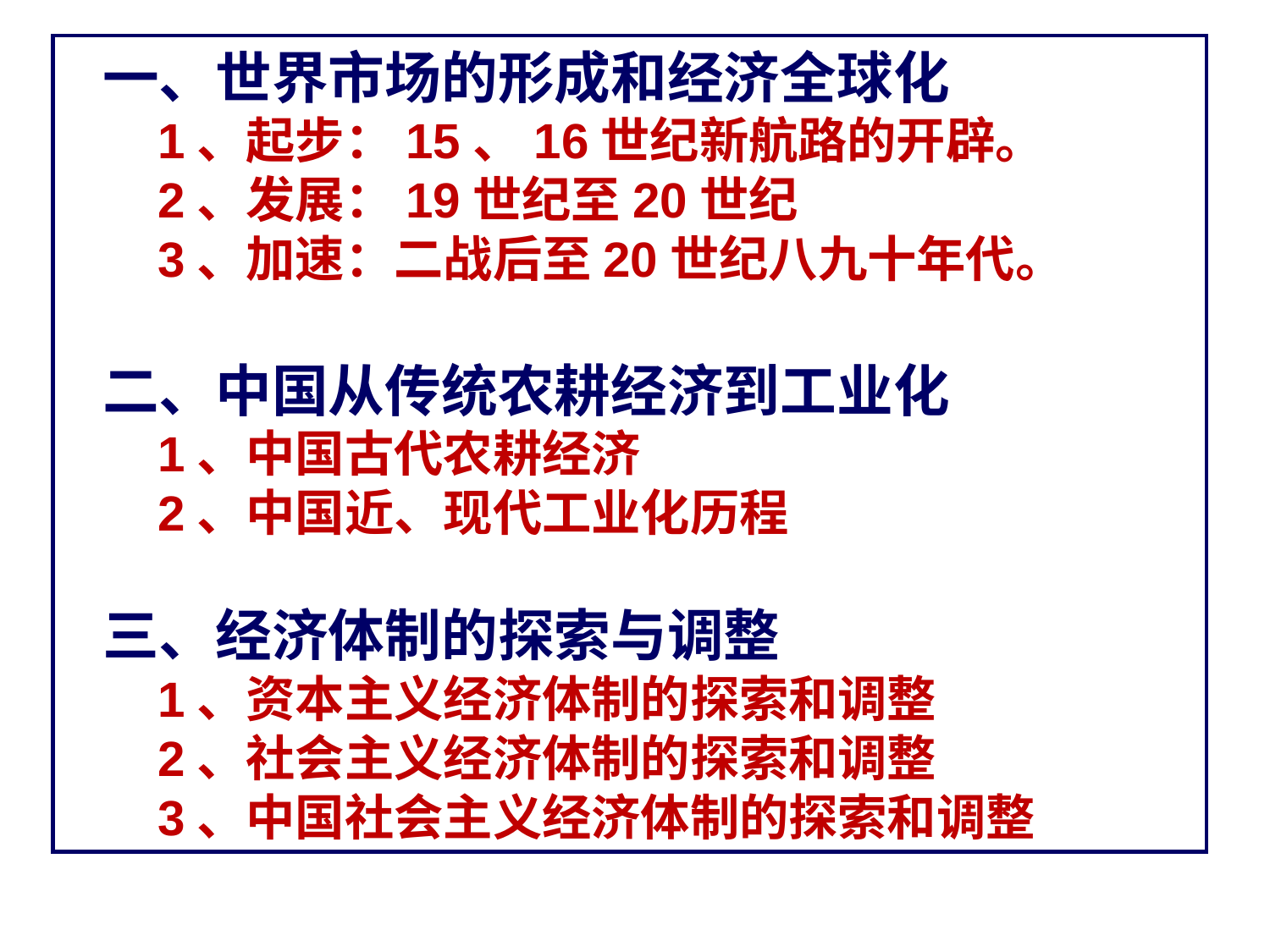

一、世界市场的形成和经济全球化
    1、起步：15、16世纪新航路的开辟。
    2、发展：19世纪至20世纪
    3、加速：二战后至20世纪八九十年代。

二、中国从传统农耕经济到工业化
    1、中国古代农耕经济
    2、中国近、现代工业化历程

三、经济体制的探索与调整
    1、资本主义经济体制的探索和调整
    2、社会主义经济体制的探索和调整
    3、中国社会主义经济体制的探索和调整